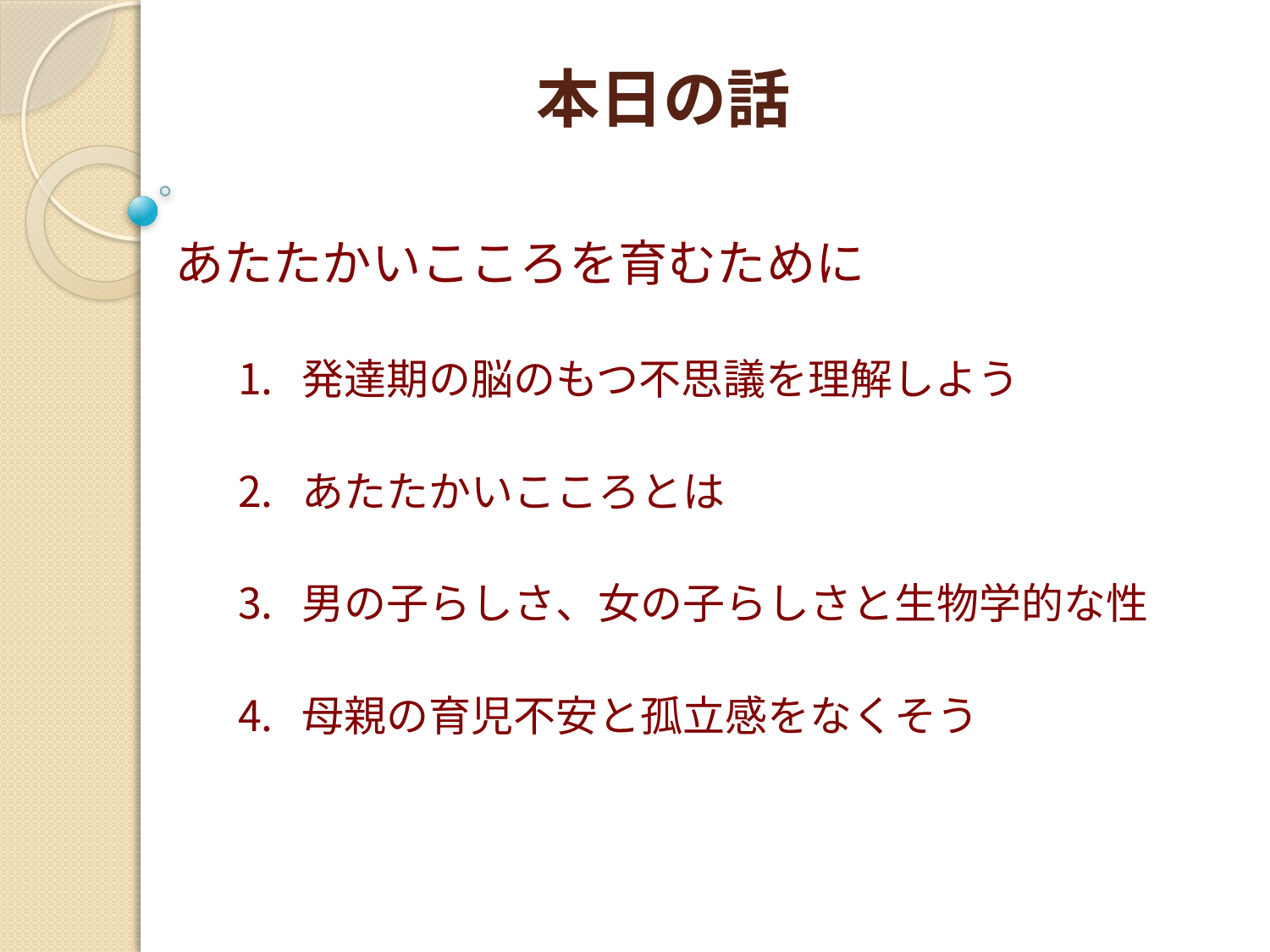

# 本日の話
あたたかいこころを育むために
発達期の脳のもつ不思議を理解しよう
あたたかいこころとは
男の子らしさ、女の子らしさと生物学的な性
母親の育児不安と孤立感をなくそう